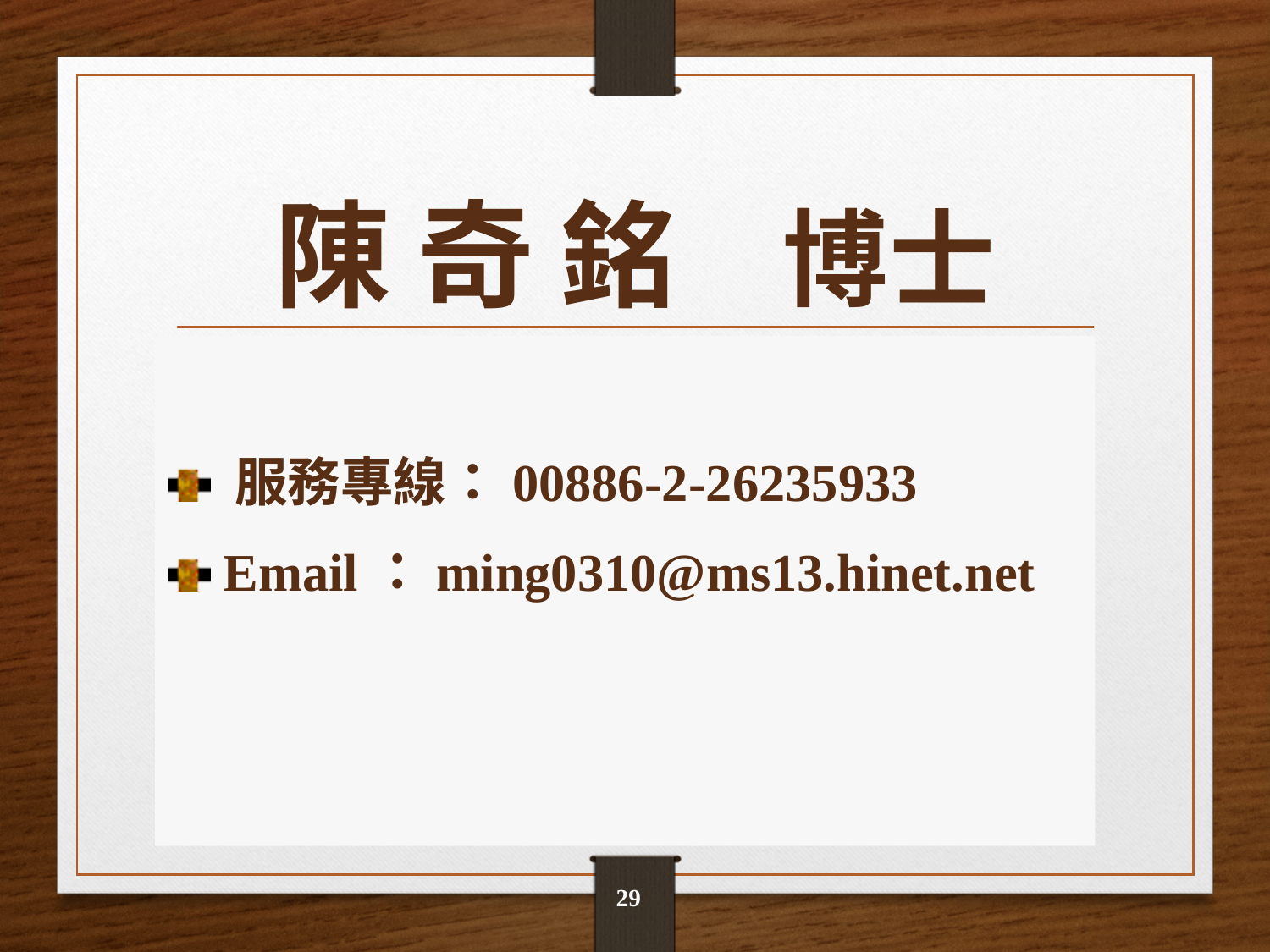

陳 奇 銘    博士

 服務專線：00886-2-26235933
 Email：ming0310@ms13.hinet.net
29